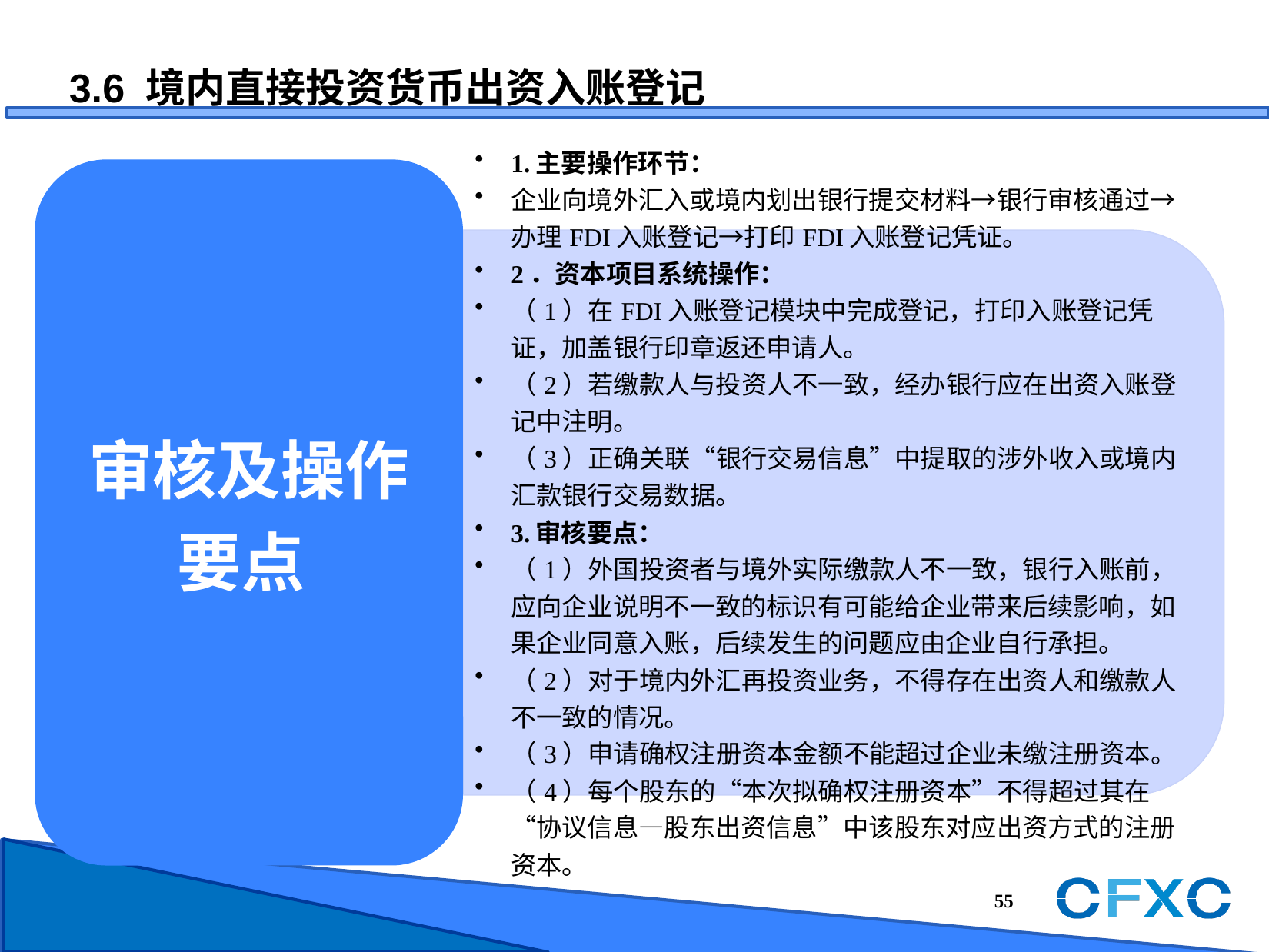

3.6 境内直接投资货币出资入账登记
审核及操作要点
1.主要操作环节：
企业向境外汇入或境内划出银行提交材料→银行审核通过→办理FDI入账登记→打印FDI入账登记凭证。
2．资本项目系统操作：
（1）在FDI入账登记模块中完成登记，打印入账登记凭证，加盖银行印章返还申请人。
（2）若缴款人与投资人不一致，经办银行应在出资入账登记中注明。
（3）正确关联“银行交易信息”中提取的涉外收入或境内汇款银行交易数据。
3.审核要点：
（1）外国投资者与境外实际缴款人不一致，银行入账前，应向企业说明不一致的标识有可能给企业带来后续影响，如果企业同意入账，后续发生的问题应由企业自行承担。
（2）对于境内外汇再投资业务，不得存在出资人和缴款人不一致的情况。
（3）申请确权注册资本金额不能超过企业未缴注册资本。
（4）每个股东的“本次拟确权注册资本”不得超过其在“协议信息—股东出资信息”中该股东对应出资方式的注册资本。
55